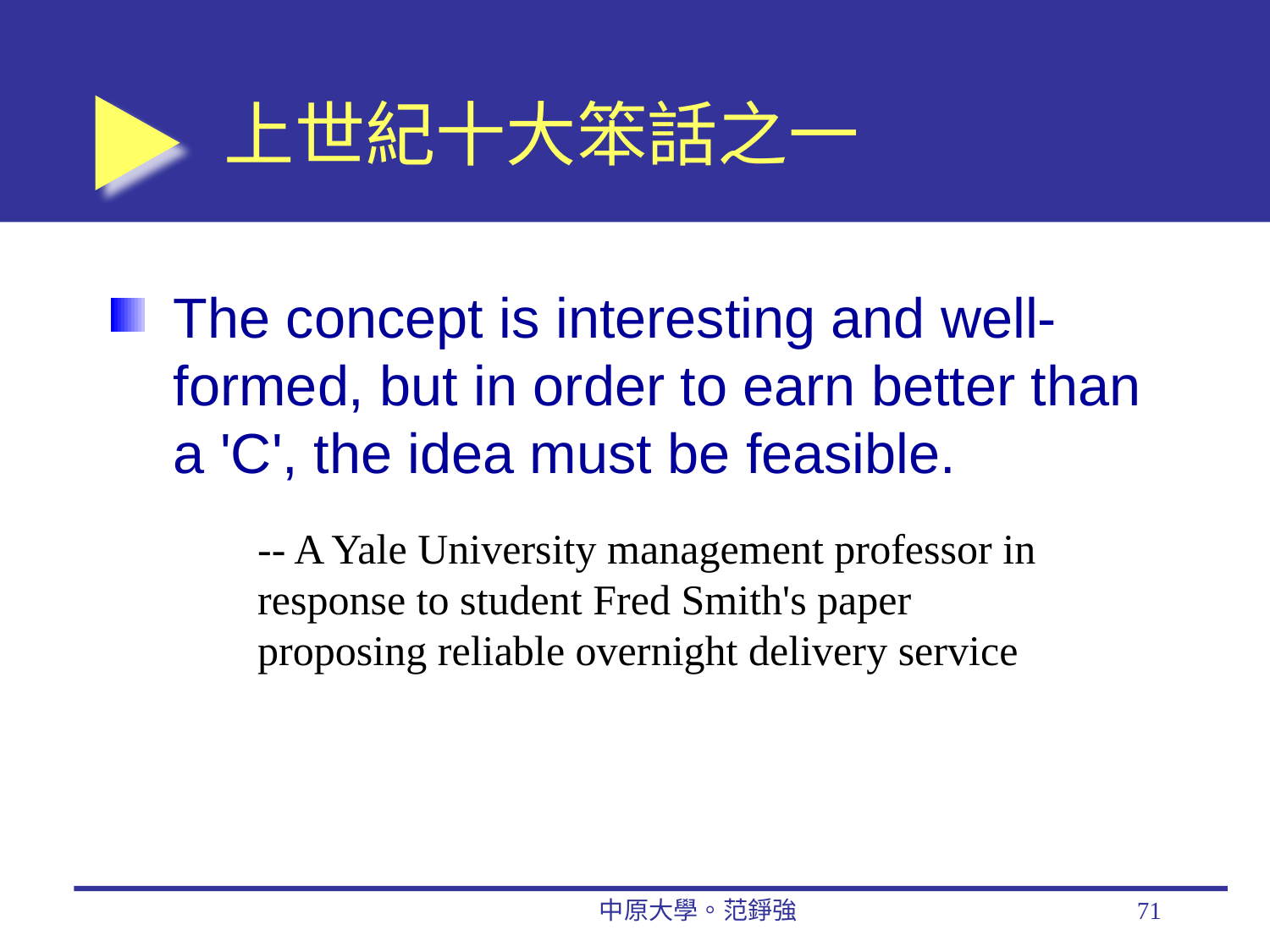

# 上世紀十大笨話之一
The concept is interesting and well-formed, but in order to earn better than a 'C', the idea must be feasible.
-- A Yale University management professor in response to student Fred Smith's paper proposing reliable overnight delivery service
中原大學。范錚強
71